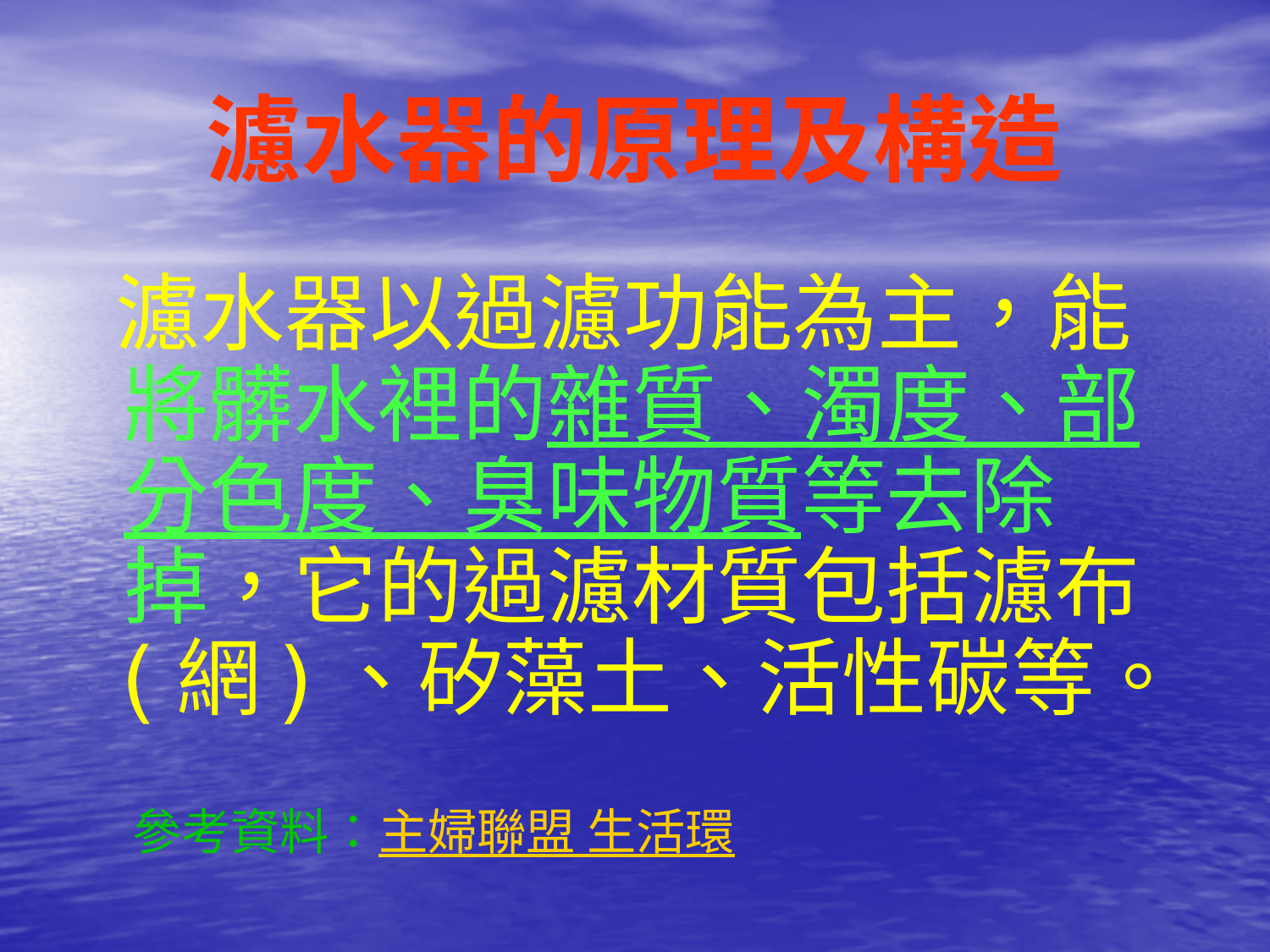

# 濾水器的原理及構造
 濾水器以過濾功能為主，能將髒水裡的雜質、濁度、部分色度、臭味物質等去除掉，它的過濾材質包括濾布(網)、矽藻土、活性碳等。

    參考資料：主婦聯盟 生活環